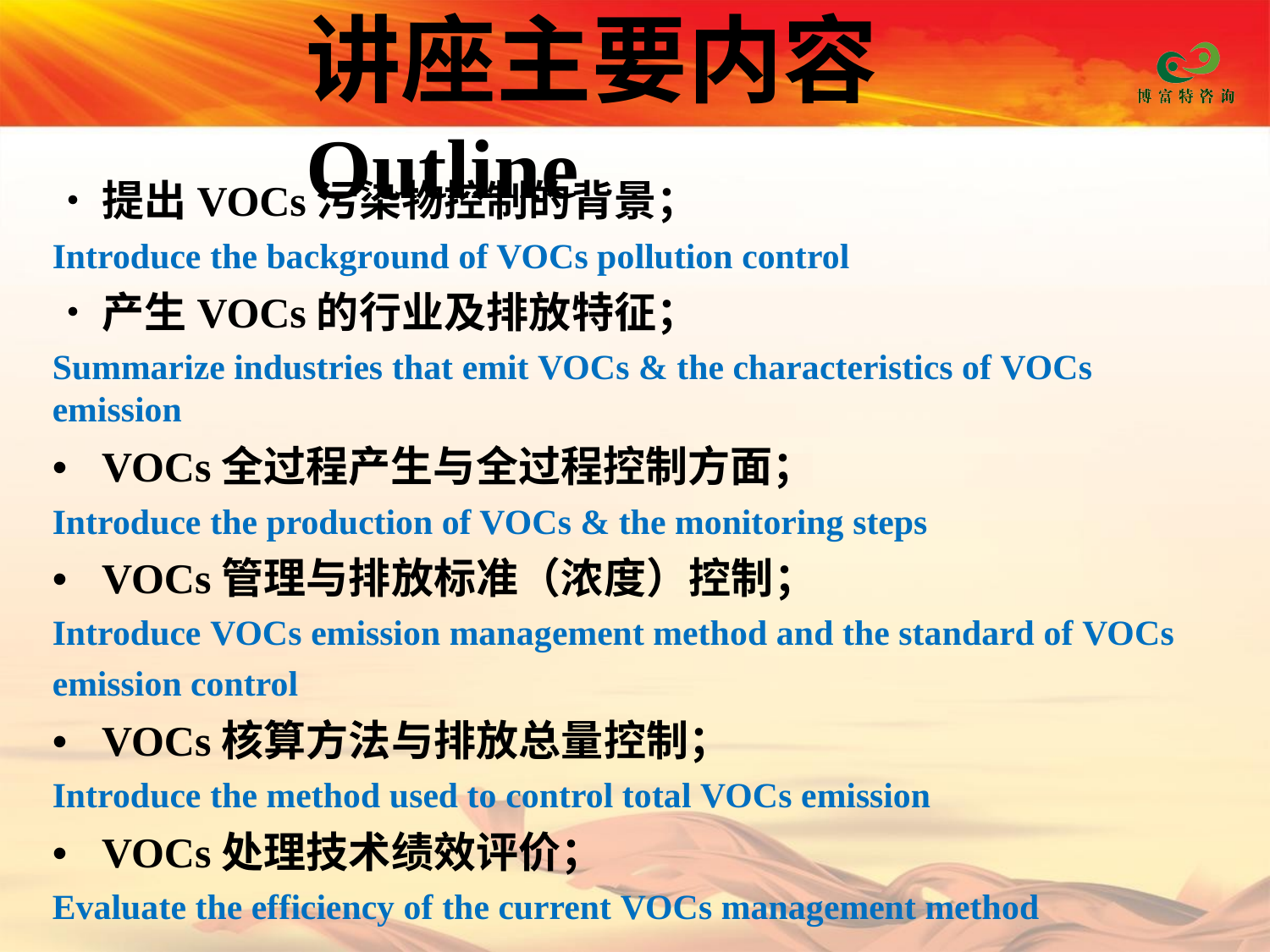

# 讲座主要内容Outline
•	提出VOCs污染物控制的背景；
Introduce the background of VOCs pollution control
•	产生VOCs的行业及排放特征；
Summarize industries that emit VOCs & the characteristics of VOCs emission
•	VOCs全过程产生与全过程控制方面；
Introduce the production of VOCs & the monitoring steps
•	VOCs管理与排放标准（浓度）控制；
Introduce VOCs emission management method and the standard of VOCs
emission control
•	VOCs核算方法与排放总量控制；
Introduce the method used to control total VOCs emission
•	VOCs处理技术绩效评价；
Evaluate the efficiency of the current VOCs management method